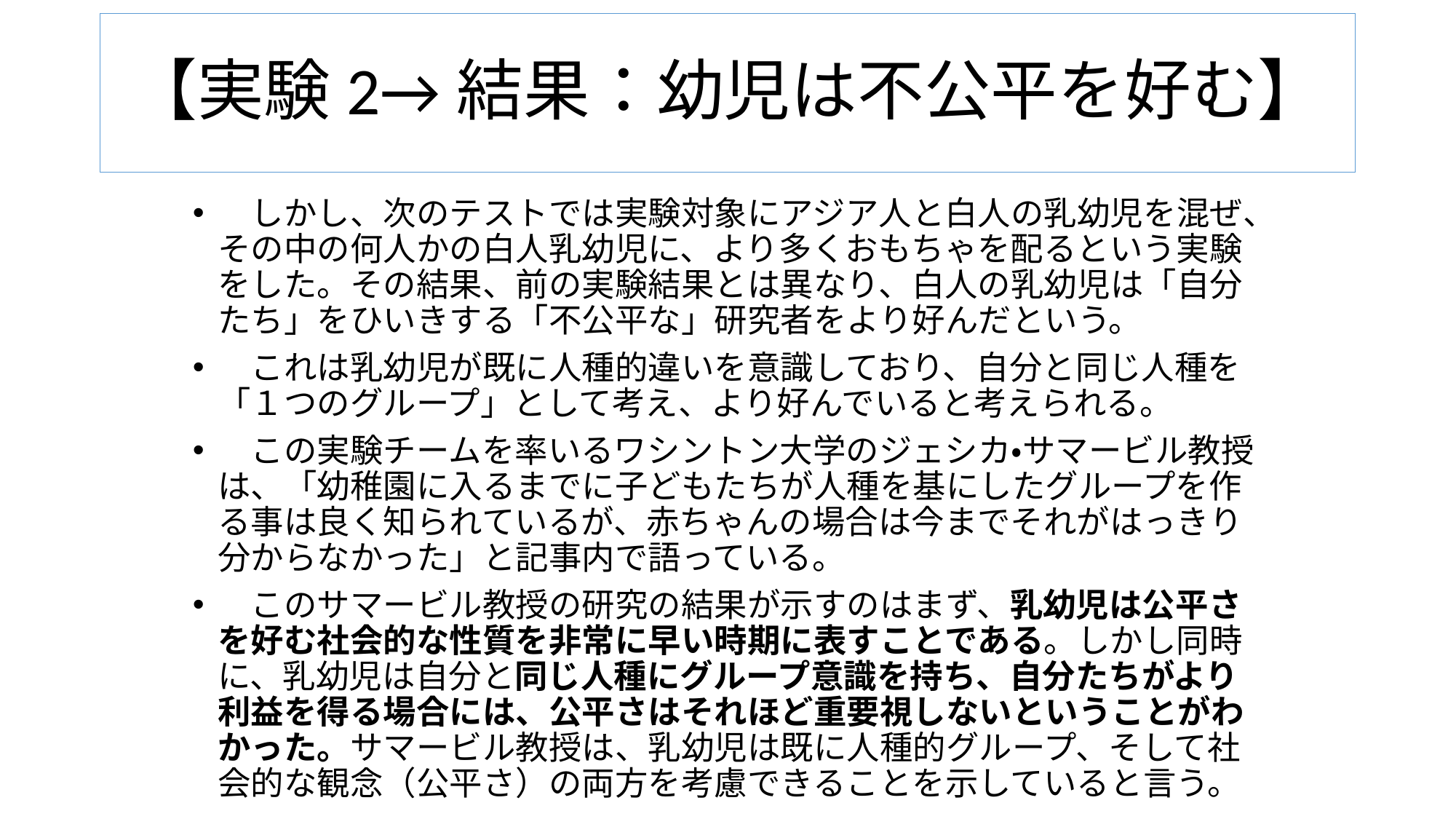

# 【実験2→結果：幼児は不公平を好む】
　しかし、次のテストでは実験対象にアジア人と白人の乳幼児を混ぜ、その中の何人かの白人乳幼児に、より多くおもちゃを配るという実験をした。その結果、前の実験結果とは異なり、白人の乳幼児は「自分たち」をひいきする「不公平な」研究者をより好んだという。
　これは乳幼児が既に人種的違いを意識しており、自分と同じ人種を「１つのグループ」として考え、より好んでいると考えられる。
　この実験チームを率いるワシントン大学のジェシカ・サマービル教授は、「幼稚園に入るまでに子どもたちが人種を基にしたグループを作る事は良く知られているが、赤ちゃんの場合は今までそれがはっきり分からなかった」と記事内で語っている。
　このサマービル教授の研究の結果が示すのはまず、乳幼児は公平さを好む社会的な性質を非常に早い時期に表すことである。しかし同時に、乳幼児は自分と同じ人種にグループ意識を持ち、自分たちがより利益を得る場合には、公平さはそれほど重要視しないということがわかった。サマービル教授は、乳幼児は既に人種的グループ、そして社会的な観念（公平さ）の両方を考慮できることを示していると言う。